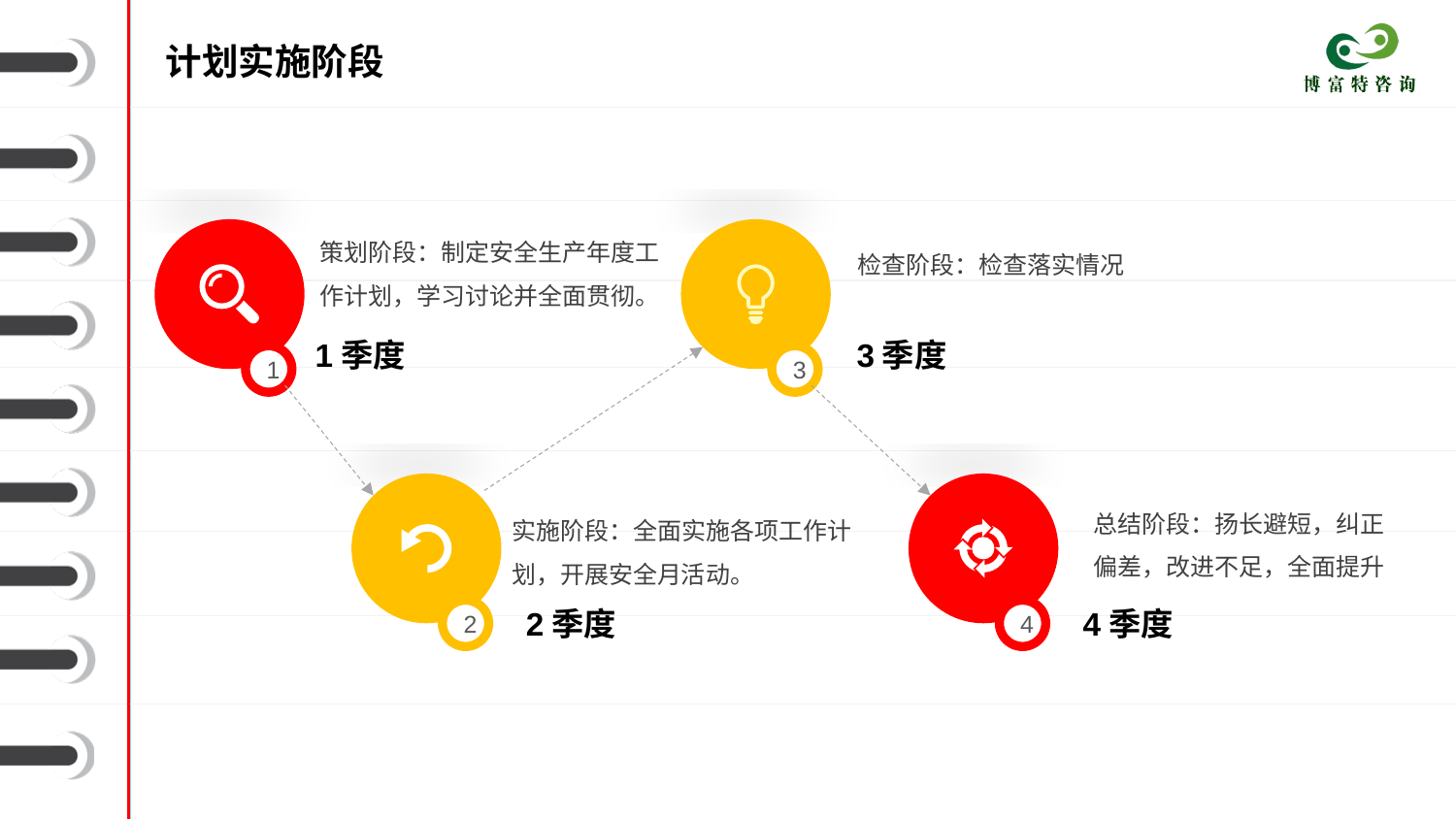

计划实施阶段
策划阶段：制定安全生产年度工作计划，学习讨论并全面贯彻。

检查阶段：检查落实情况

1季度
3季度
1
3

总结阶段：扬长避短，纠正偏差，改进不足，全面提升
实施阶段：全面实施各项工作计划，开展安全月活动。

2季度
4季度
2
4